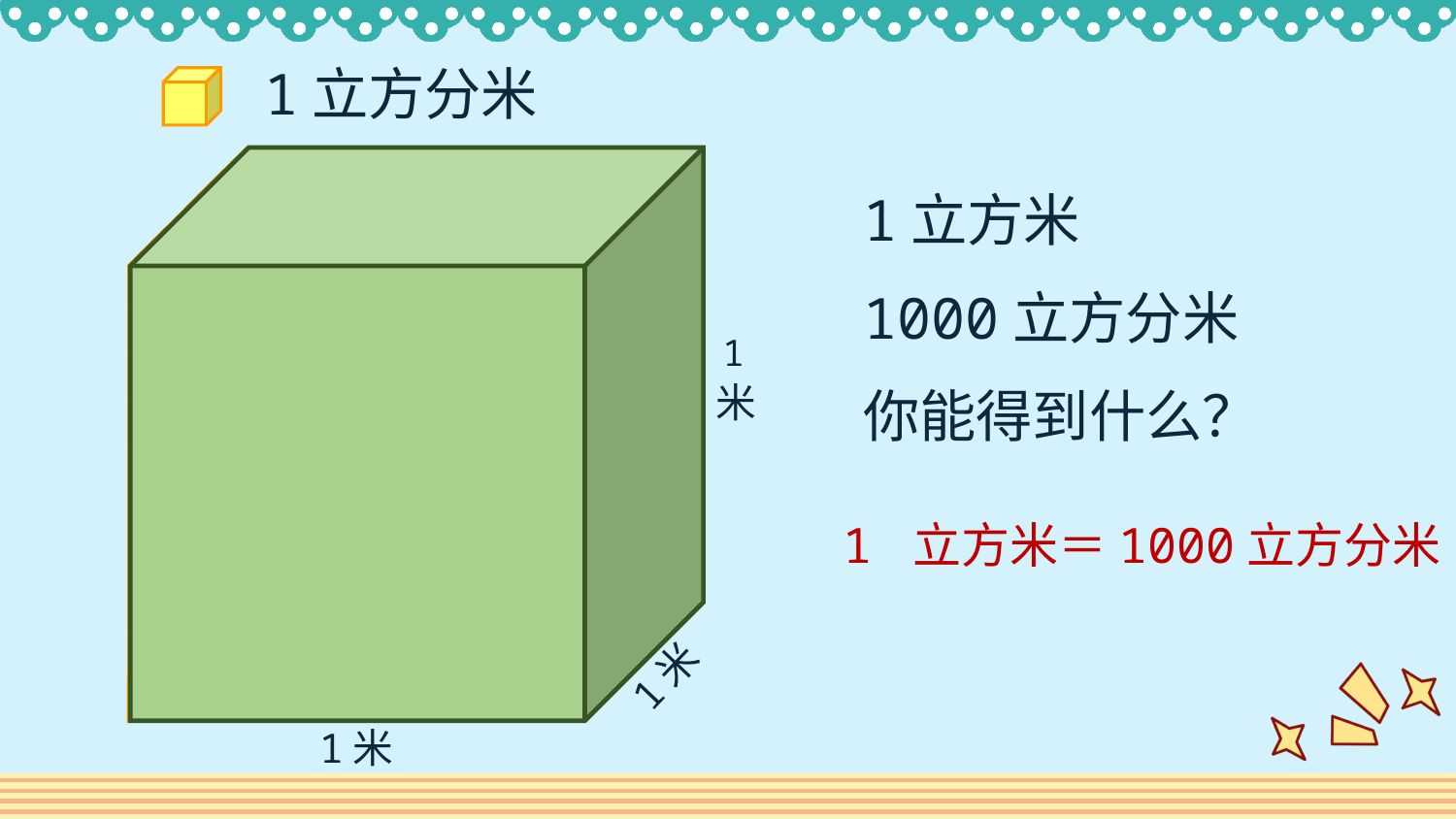

1立方分米

1
米
1米
1米

1立方米

1000立方分米

你能得到什么？

1 立方米＝1000立方分米

绿色圃中小学教育网 http://www.Lspjy.com